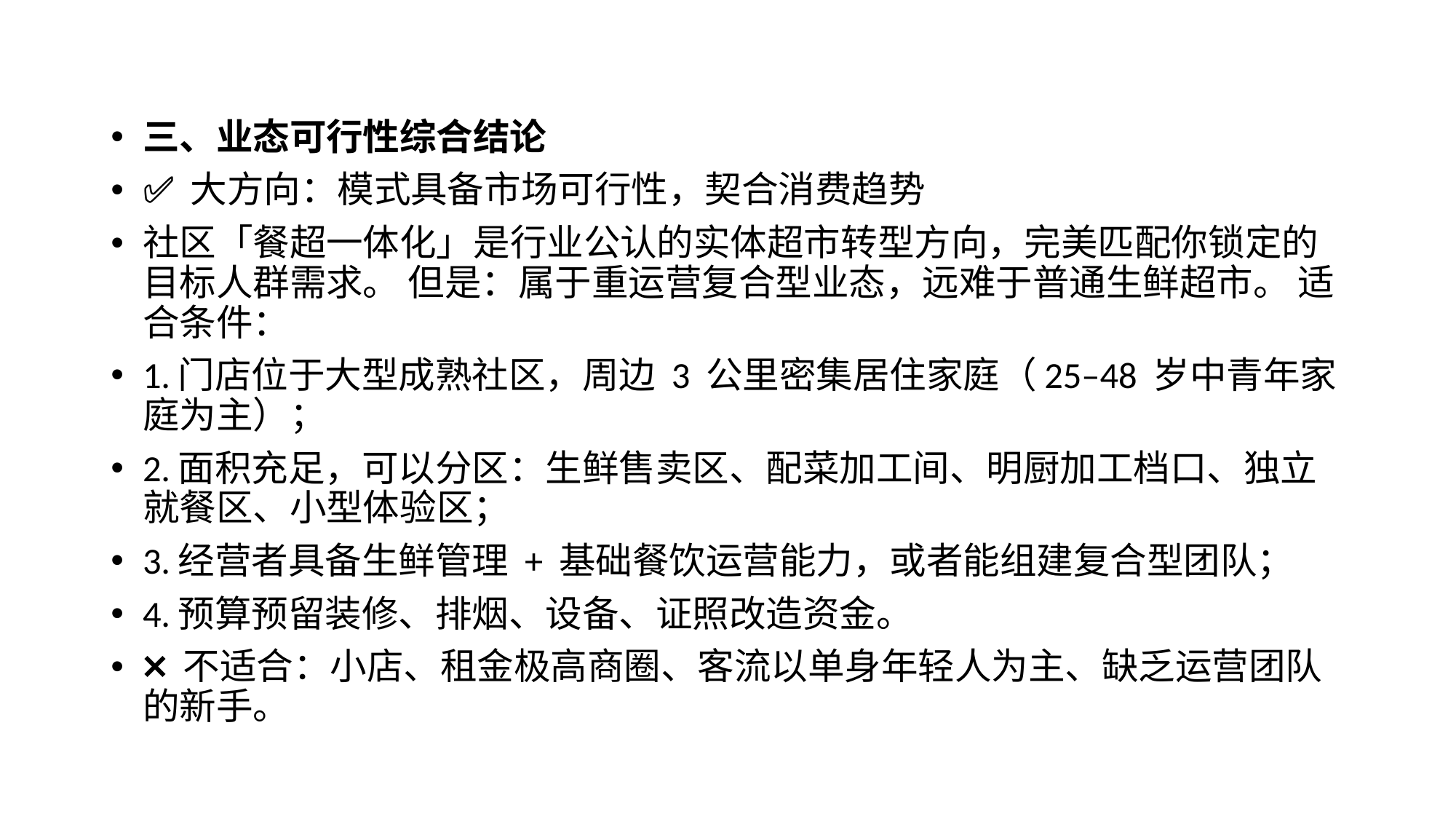

三、业态可行性综合结论
✅ 大方向：模式具备市场可行性，契合消费趋势
社区「餐超一体化」是行业公认的实体超市转型方向，完美匹配你锁定的目标人群需求。 但是：属于重运营复合型业态，远难于普通生鲜超市。 适合条件：
1.门店位于大型成熟社区，周边 3 公里密集居住家庭（25–48 岁中青年家庭为主）；
2.面积充足，可以分区：生鲜售卖区、配菜加工间、明厨加工档口、独立就餐区、小型体验区；
3.经营者具备生鲜管理 + 基础餐饮运营能力，或者能组建复合型团队；
4.预算预留装修、排烟、设备、证照改造资金。
❌ 不适合：小店、租金极高商圈、客流以单身年轻人为主、缺乏运营团队的新手。